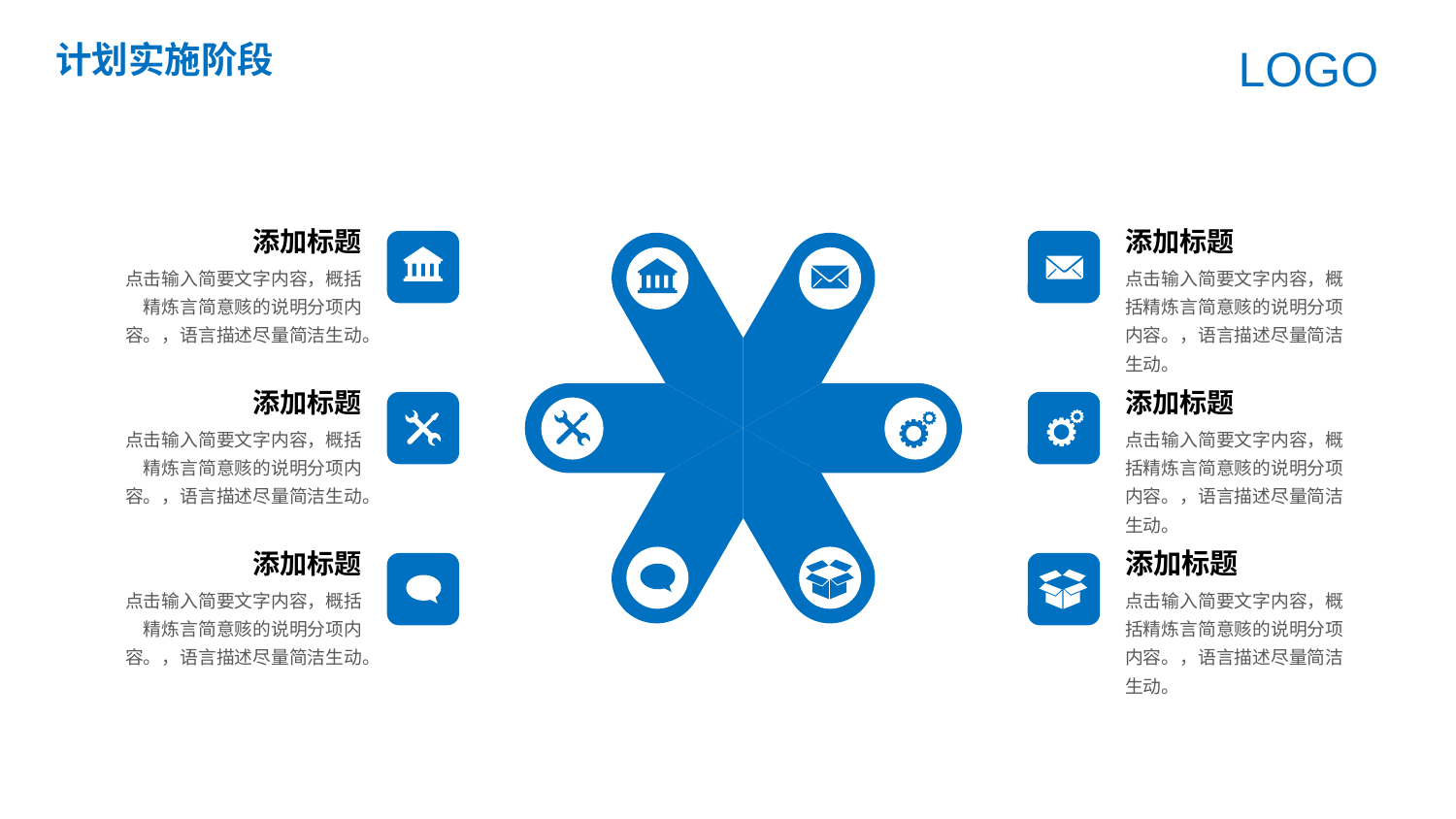

计划实施阶段
LOGO
添加标题
添加标题

点击输入简要文字内容，概括精炼言简意赅的说明分项内容。，语言描述尽量简洁生动。
点击输入简要文字内容，概括精炼言简意赅的说明分项内容。，语言描述尽量简洁生动。

添加标题
添加标题

点击输入简要文字内容，概括精炼言简意赅的说明分项内容。，语言描述尽量简洁生动。
点击输入简要文字内容，概括精炼言简意赅的说明分项内容。，语言描述尽量简洁生动。

添加标题
添加标题

点击输入简要文字内容，概括精炼言简意赅的说明分项内容。，语言描述尽量简洁生动。
点击输入简要文字内容，概括精炼言简意赅的说明分项内容。，语言描述尽量简洁生动。